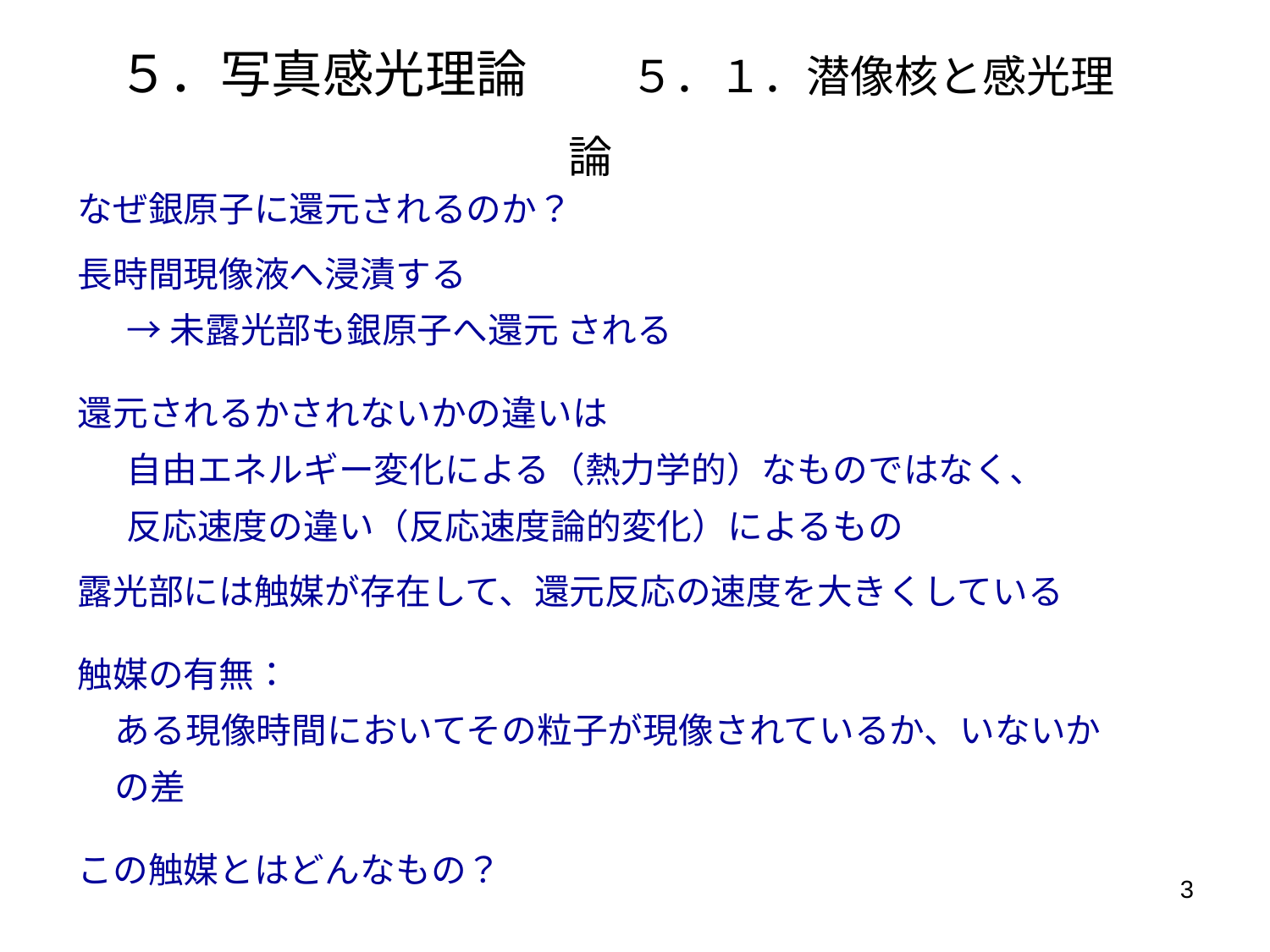

# ５．写真感光理論　　５．１．潜像核と感光理論
なぜ銀原子に還元されるのか？
長時間現像液へ浸漬する
→ 未露光部も銀原子へ還元 される
還元されるかされないかの違いは
自由エネルギー変化による（熱力学的）なものではなく、
反応速度の違い（反応速度論的変化）によるもの
露光部には触媒が存在して、還元反応の速度を大きくしている
触媒の有無：
ある現像時間においてその粒子が現像されているか、いないかの差
この触媒とはどんなもの？

3